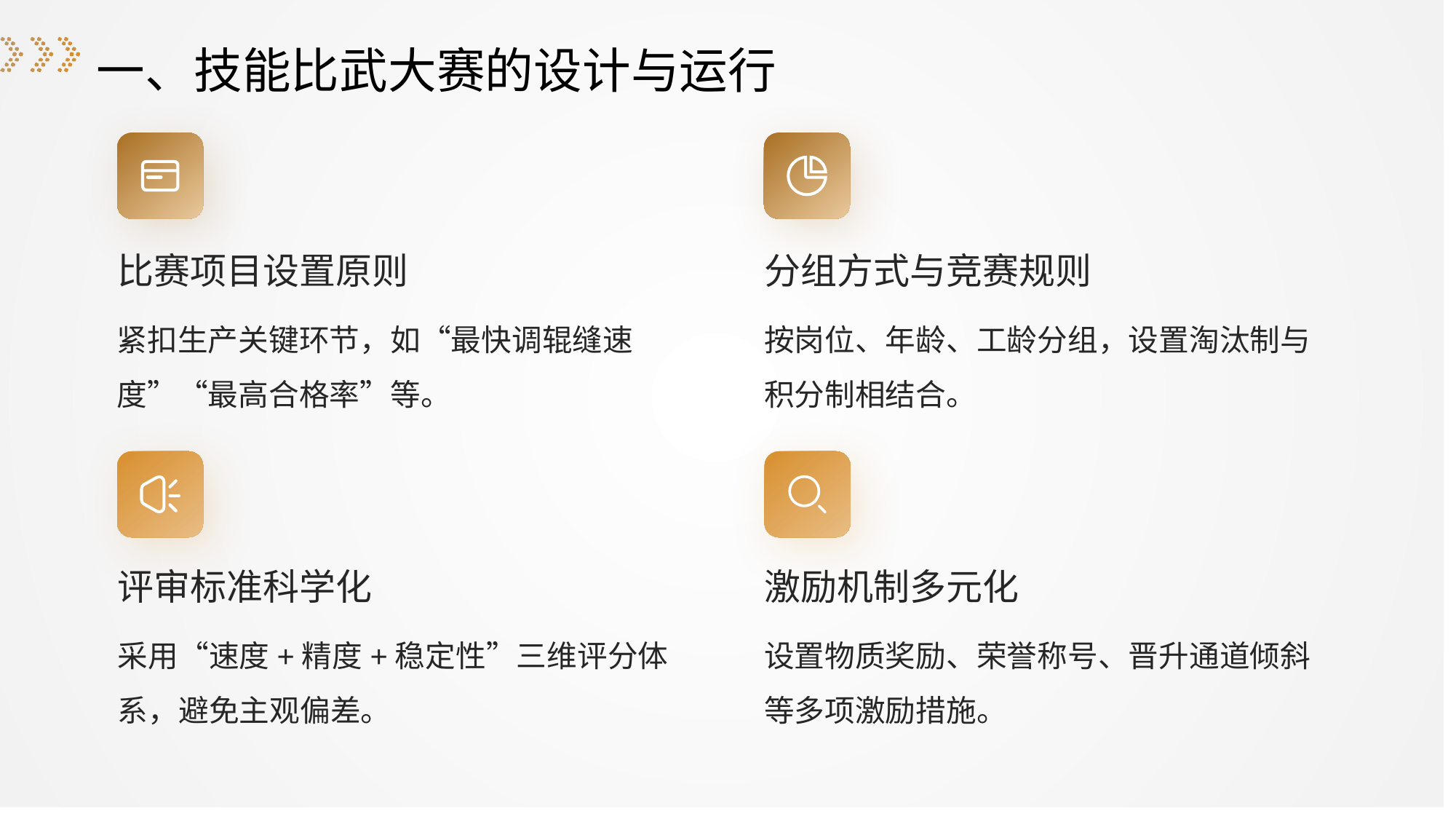

一、技能比武大赛的设计与运行

比赛项目设置原则
分组方式与竞赛规则
紧扣生产关键环节，如“最快调辊缝速度”“最高合格率”等。
按岗位、年龄、工龄分组，设置淘汰制与积分制相结合。

评审标准科学化
激励机制多元化
采用“速度+精度+稳定性”三维评分体系，避免主观偏差。
设置物质奖励、荣誉称号、晋升通道倾斜等多项激励措施。